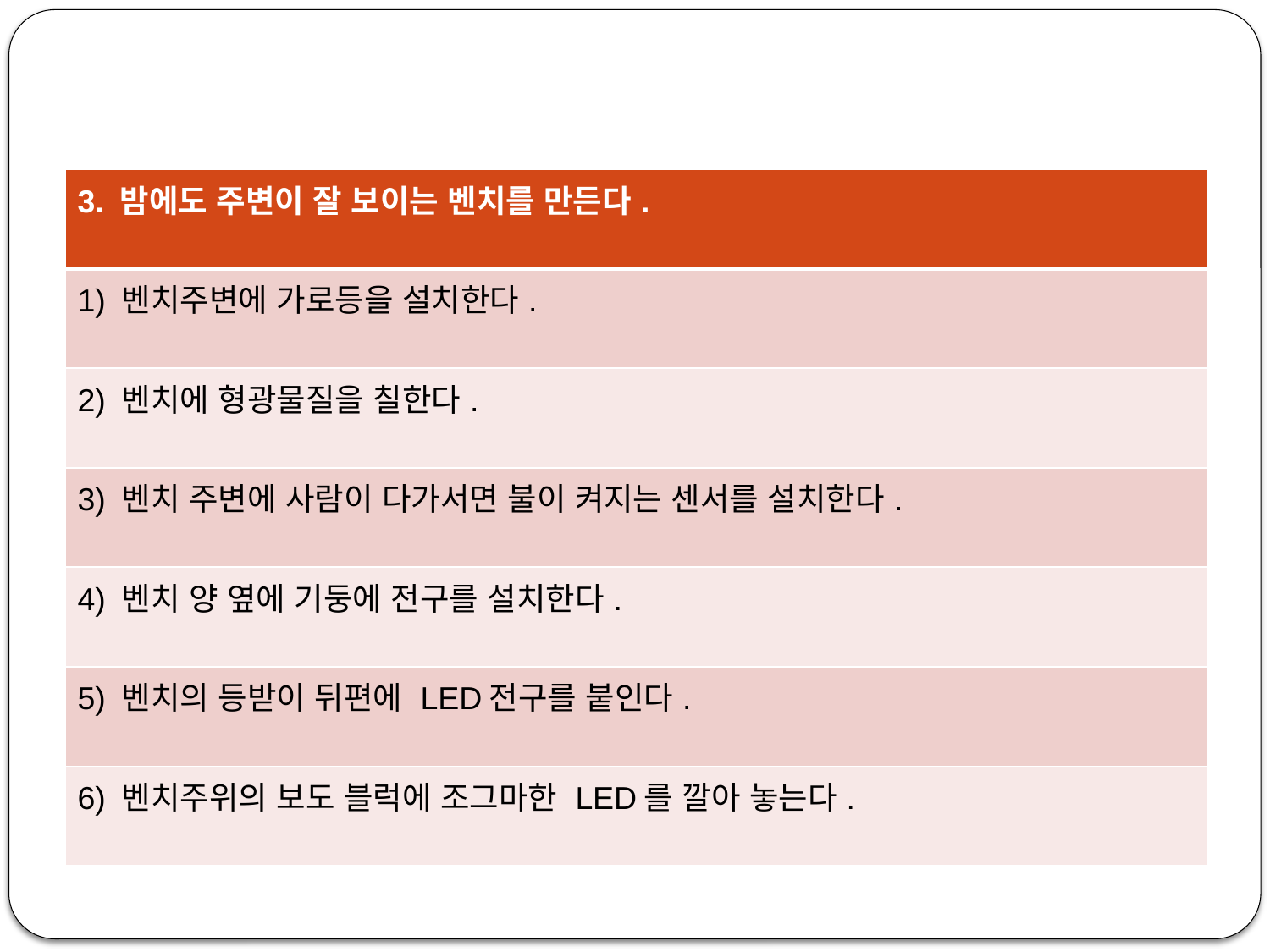

#
| 3. 밤에도 주변이 잘 보이는 벤치를 만든다. |
| --- |
| 1) 벤치주변에 가로등을 설치한다. |
| 2) 벤치에 형광물질을 칠한다. |
| 3) 벤치 주변에 사람이 다가서면 불이 켜지는 센서를 설치한다. |
| 4) 벤치 양 옆에 기둥에 전구를 설치한다. |
| 5) 벤치의 등받이 뒤편에 LED전구를 붙인다. |
| 6) 벤치주위의 보도 블럭에 조그마한 LED를 깔아 놓는다. |